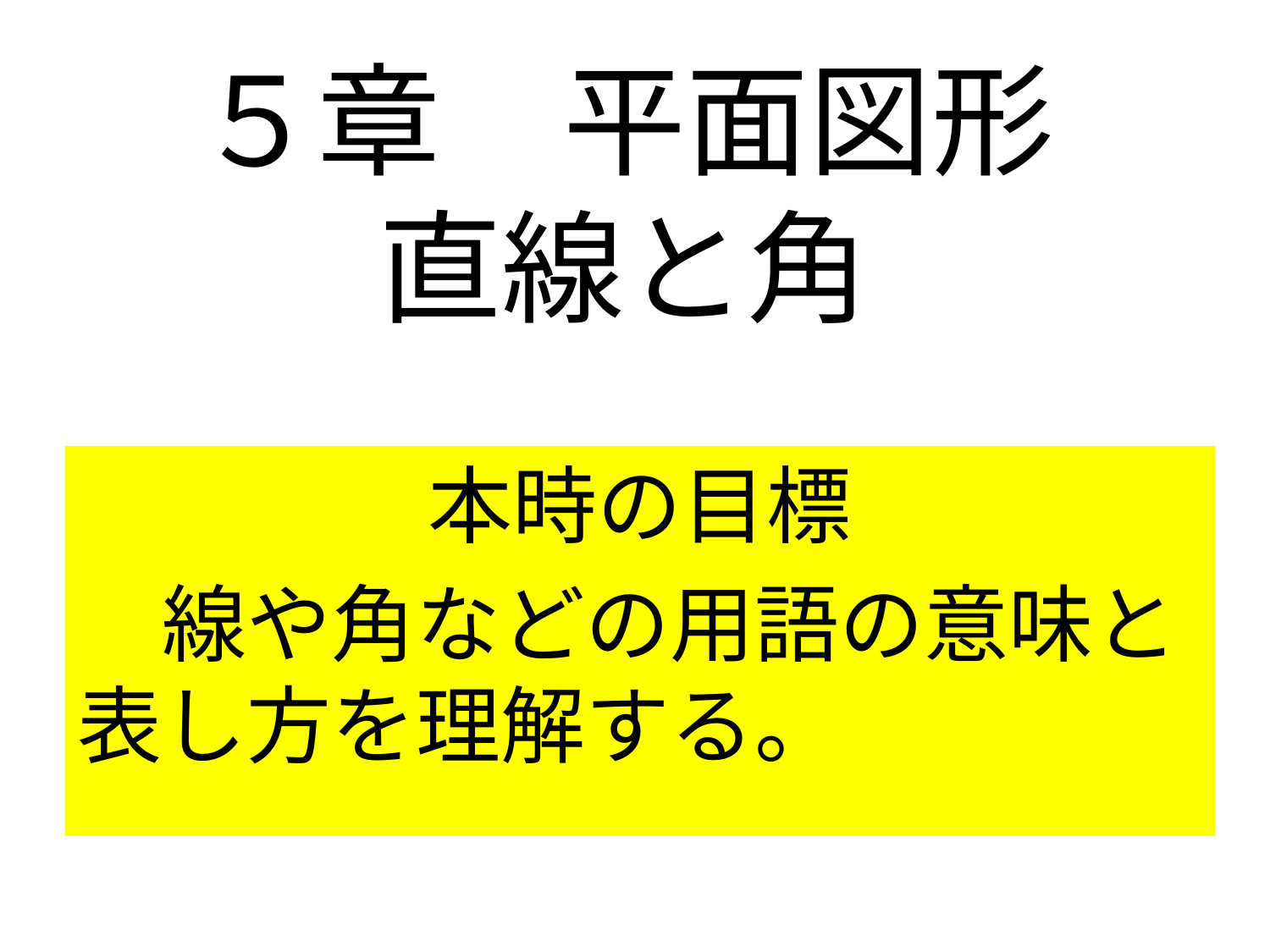

# ５章　平面図形 直線と角
本時の目標
　線や角などの用語の意味と表し方を理解する。